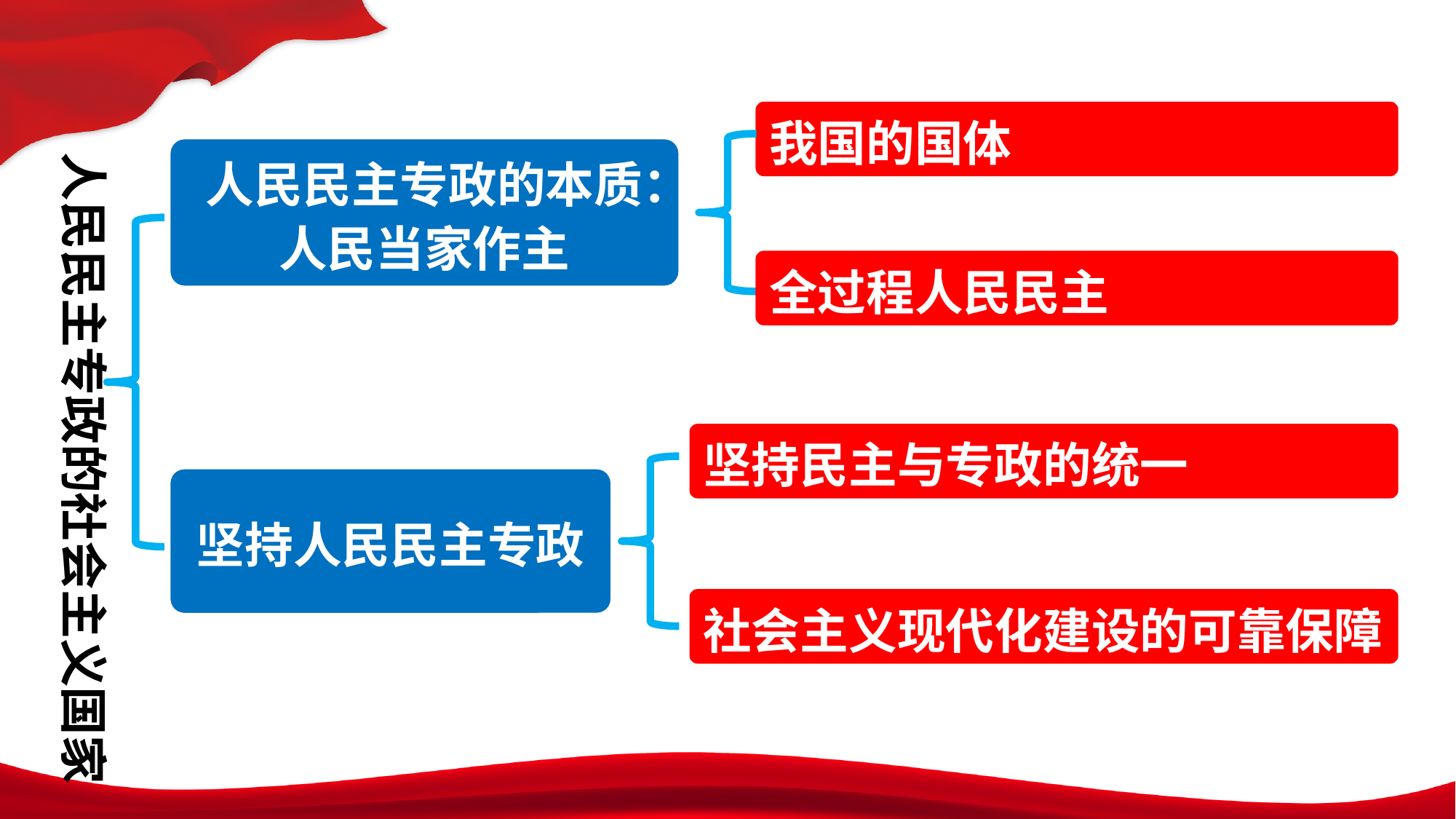

人民民主专政的社会主义国家
我国的国体

人民民主专政的本质：人民当家作主

全过程人民民主
坚持民主与专政的统一

坚持人民民主专政
社会主义现代化建设的可靠保障